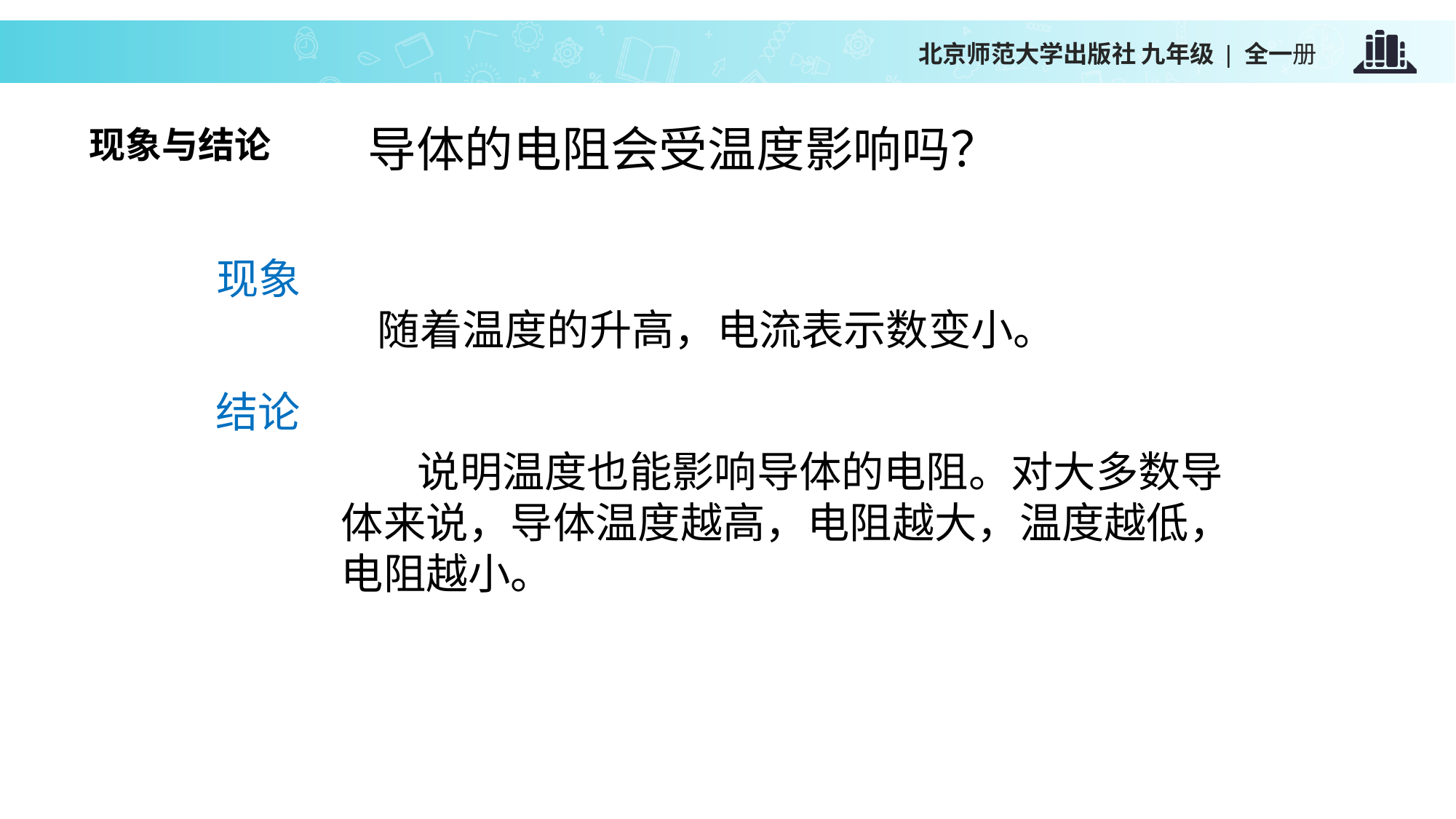

导体的电阻会受温度影响吗？
现象与结论
现象
       　　随着温度的升高，电流表示数变小。
结论
       说明温度也能影响导体的电阻。对大多数导体来说，导体温度越高，电阻越大，温度越低，电阻越小。